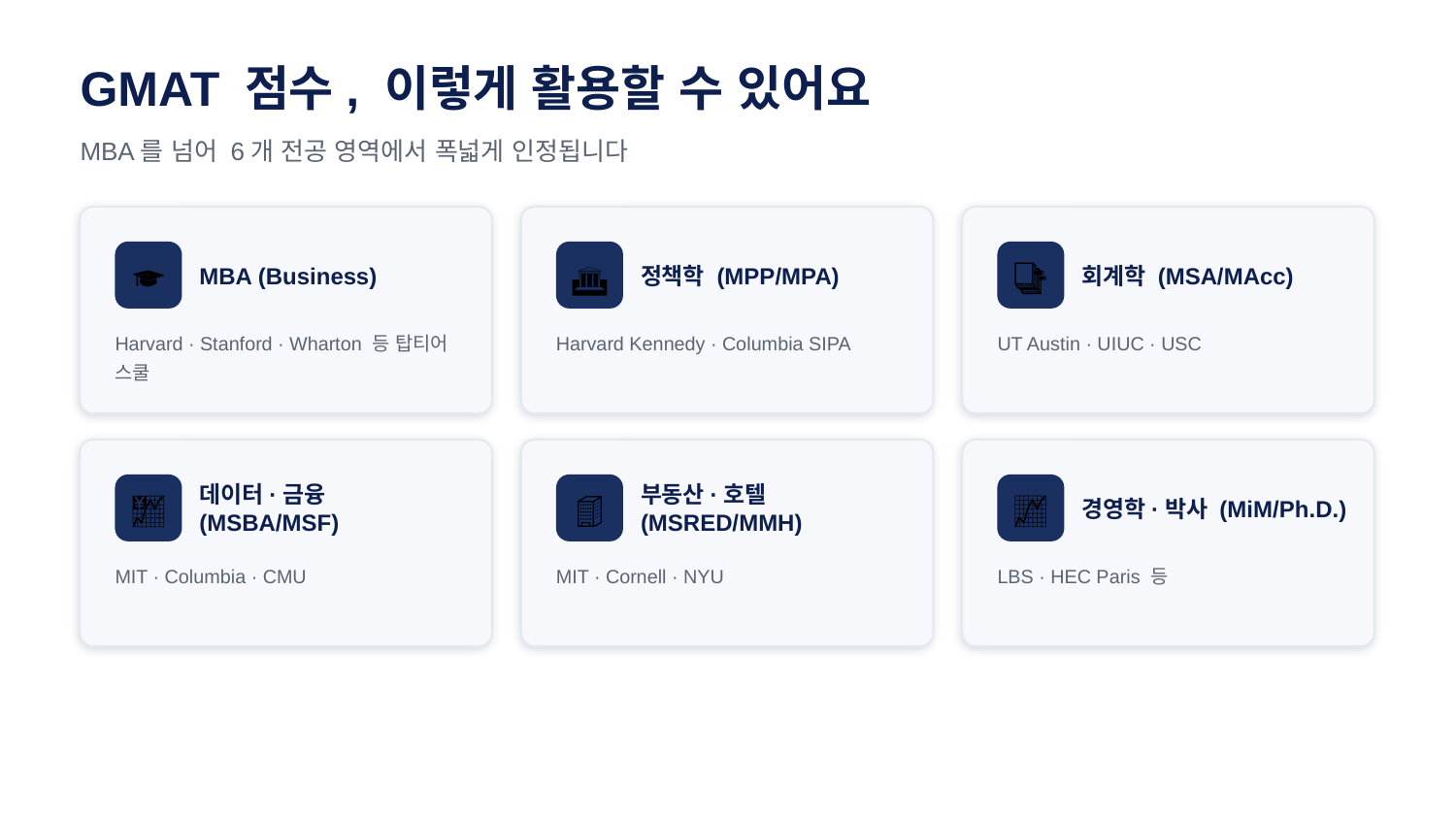

GMAT 점수, 이렇게 활용할 수 있어요
MBA를 넘어 6개 전공 영역에서 폭넓게 인정됩니다

MBA (Business)
정책학 (MPP/MPA)
회계학 (MSA/MAcc)

🎓

🏛️

📑
Harvard · Stanford · Wharton 등 탑티어 스쿨
Harvard Kennedy · Columbia SIPA
UT Austin · UIUC · USC

데이터·금융 (MSBA/MSF)
부동산·호텔 (MSRED/MMH)
경영학·박사 (MiM/Ph.D.)

💹

🏢

📈
MIT · Columbia · CMU
MIT · Cornell · NYU
LBS · HEC Paris 등